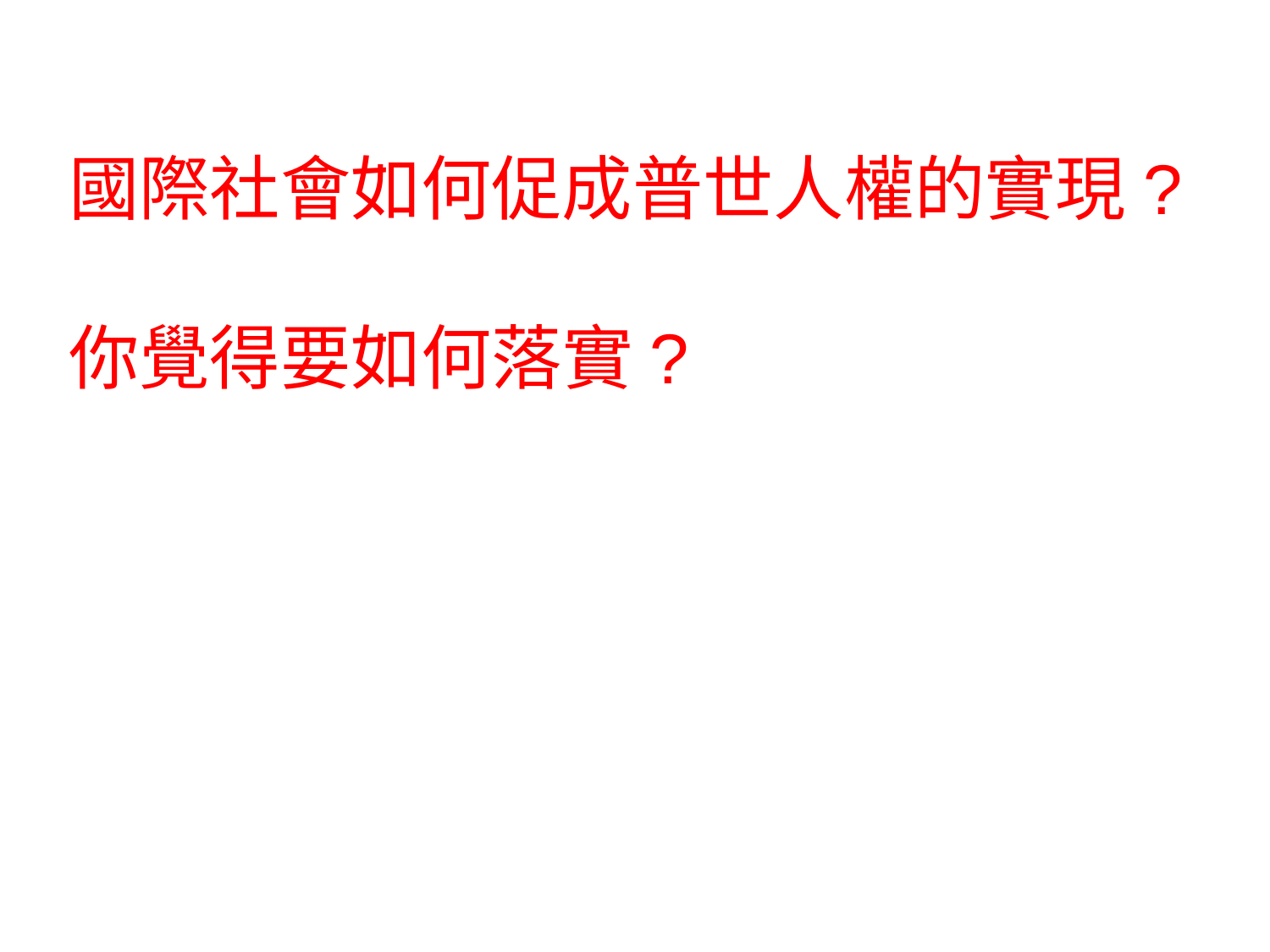

國際社會如何促成普世人權的實現?

你覺得要如何落實?
國際社會如何促成普世人權的實現？